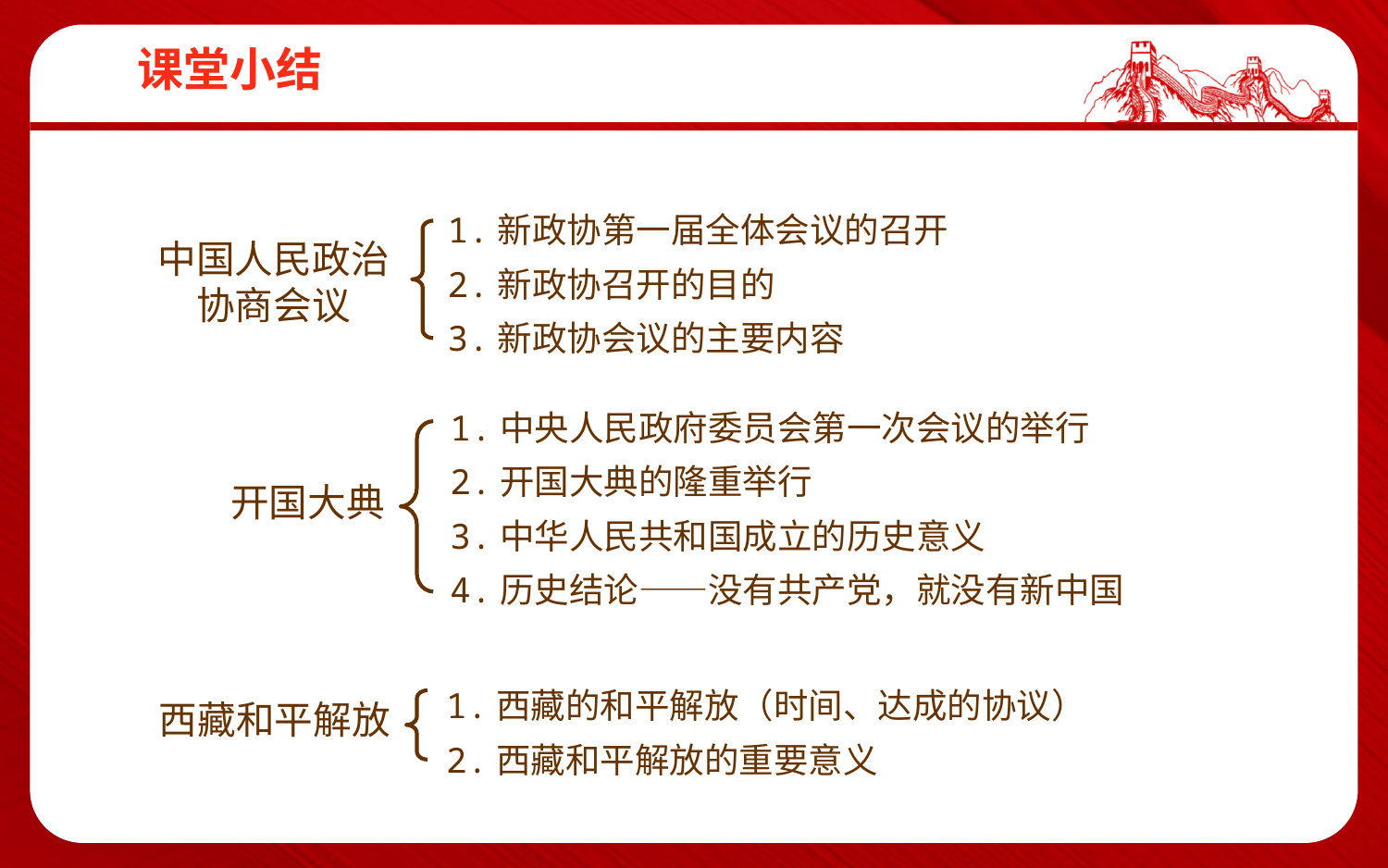

课堂小结
1.新政协第一届全体会议的召开
2.新政协召开的目的
3.新政协会议的主要内容

中国人民政治
协商会议
1.中央人民政府委员会第一次会议的举行
2.开国大典的隆重举行
3.中华人民共和国成立的历史意义
4.历史结论——没有共产党，就没有新中国

开国大典
1.西藏的和平解放（时间、达成的协议）
2.西藏和平解放的重要意义

西藏和平解放